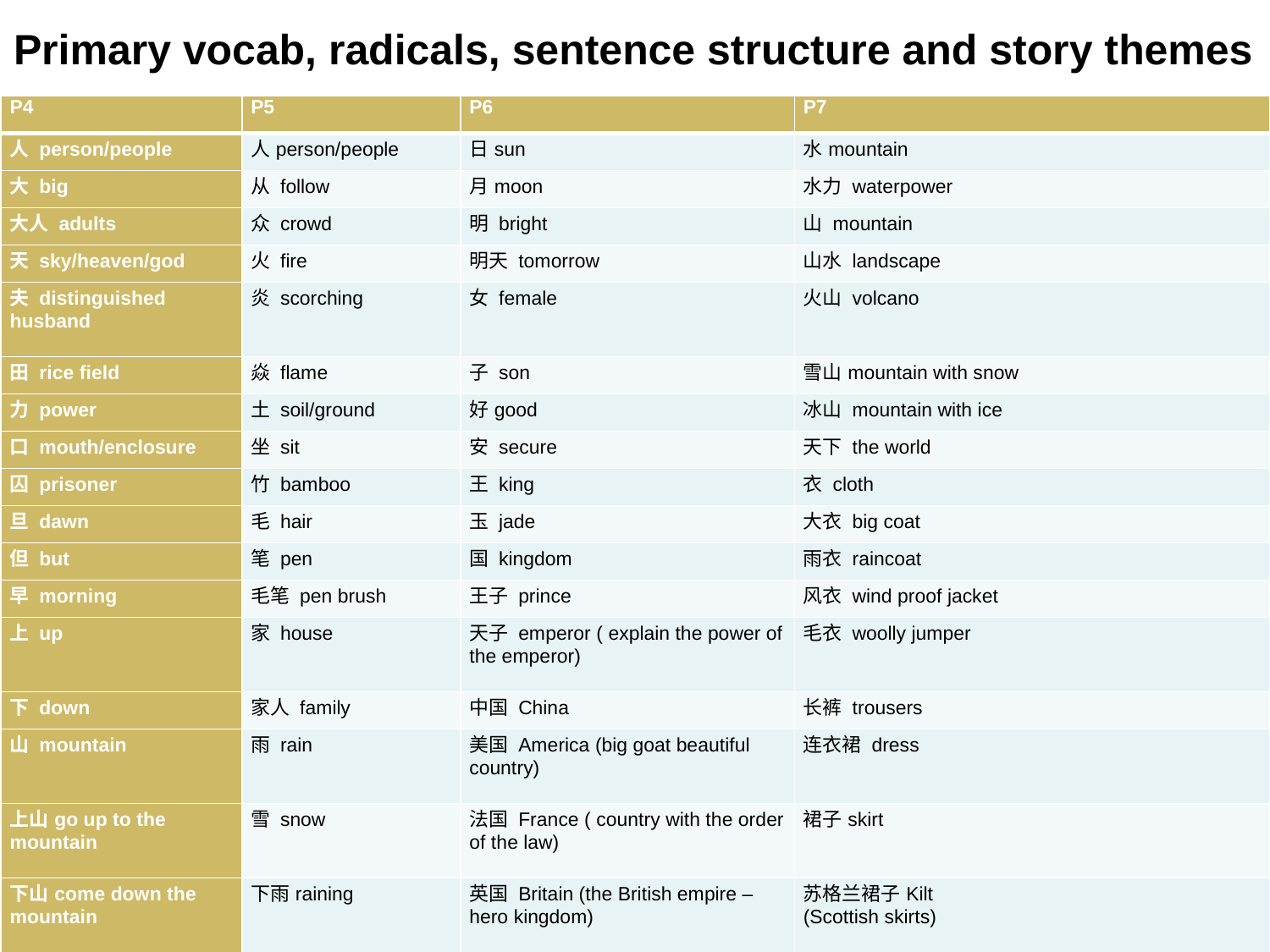

Primary vocab, radicals, sentence structure and story themes
| P4 | P5 | P6 | P7 |
| --- | --- | --- | --- |
| 人 person/people | 人person/people | 日sun | 水mountain |
| 大 big | 从 follow | 月moon | 水力 waterpower |
| 大人 adults | 众 crowd | 明 bright | 山 mountain |
| 天 sky/heaven/god | 火 fire | 明天 tomorrow | 山水 landscape |
| 夫 distinguished husband | 炎 scorching | 女 female | 火山 volcano |
| 田 rice field | 焱 flame | 子 son | 雪山mountain with snow |
| 力 power | 土 soil/ground | 好good | 冰山 mountain with ice |
| 口 mouth/enclosure | 坐 sit | 安 secure | 天下 the world |
| 囚 prisoner | 竹 bamboo | 王 king | 衣 cloth |
| 旦 dawn | 毛 hair | 玉 jade | 大衣 big coat |
| 但 but | 笔 pen | 国 kingdom | 雨衣 raincoat |
| 早 morning | 毛笔 pen brush | 王子 prince | 风衣 wind proof jacket |
| 上 up | 家 house | 天子 emperor ( explain the power of the emperor) | 毛衣 woolly jumper |
| 下 down | 家人 family | 中国 China | 长裤 trousers |
| 山 mountain | 雨 rain | 美国 America (big goat beautiful country) | 连衣裙 dress |
| 上山go up to the mountain | 雪 snow | 法国 France ( country with the order of the law) | 裙子skirt |
| 下山come down the mountain | 下雨raining | 英国 Britain (the British empire – hero kingdom) | 苏格兰裙子Kilt (Scottish skirts) |